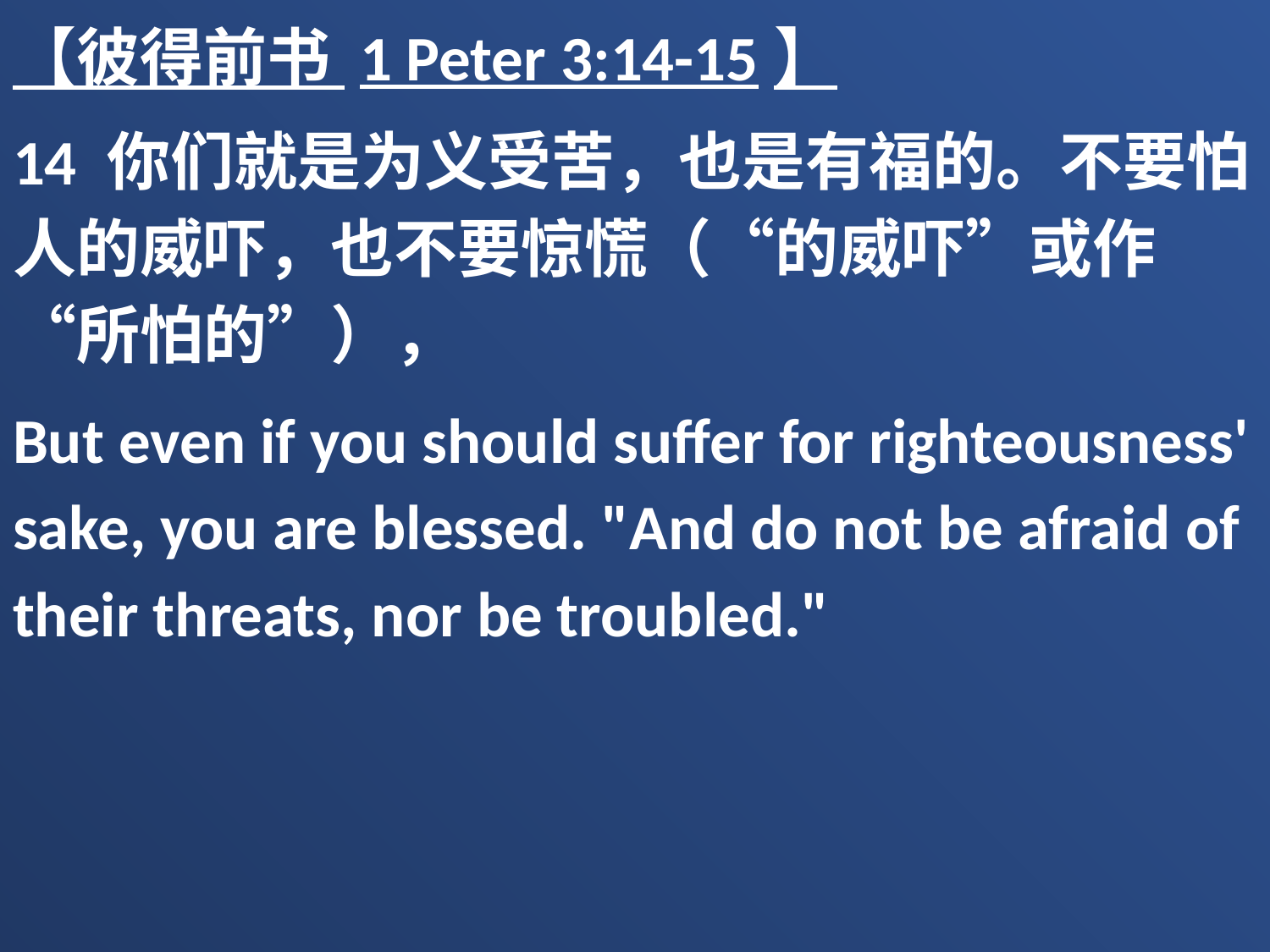

【彼得前书 1 Peter 3:14-15】
14 你们就是为义受苦，也是有福的。不要怕人的威吓，也不要惊慌（“的威吓”或作“所怕的”），
But even if you should suffer for righteousness' sake, you are blessed. "And do not be afraid of their threats, nor be troubled."